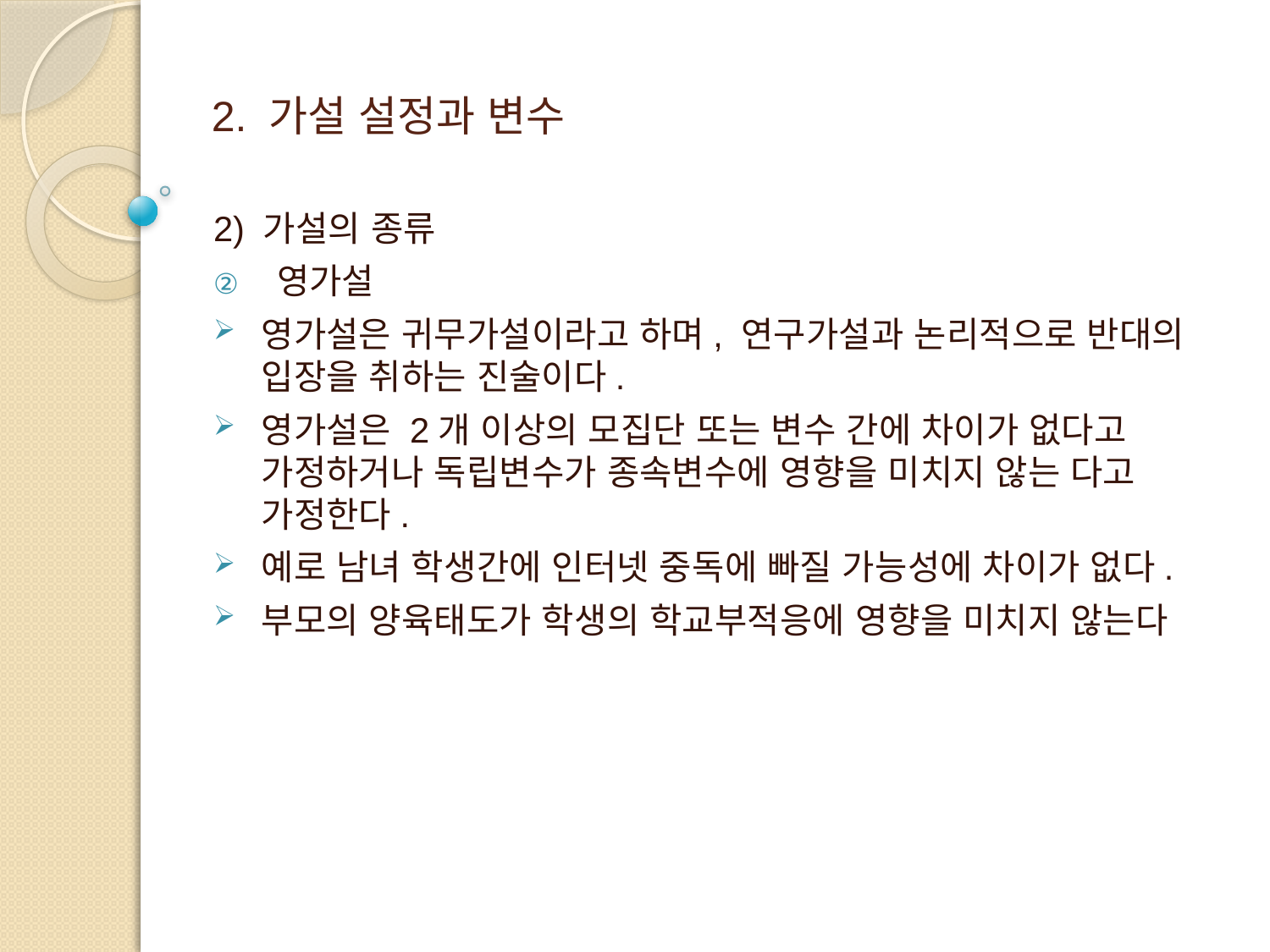

# 2. 가설 설정과 변수
2) 가설의 종류
영가설
영가설은 귀무가설이라고 하며, 연구가설과 논리적으로 반대의 입장을 취하는 진술이다.
영가설은 2개 이상의 모집단 또는 변수 간에 차이가 없다고 가정하거나 독립변수가 종속변수에 영향을 미치지 않는 다고 가정한다.
예로 남녀 학생간에 인터넷 중독에 빠질 가능성에 차이가 없다.
부모의 양육태도가 학생의 학교부적응에 영향을 미치지 않는다